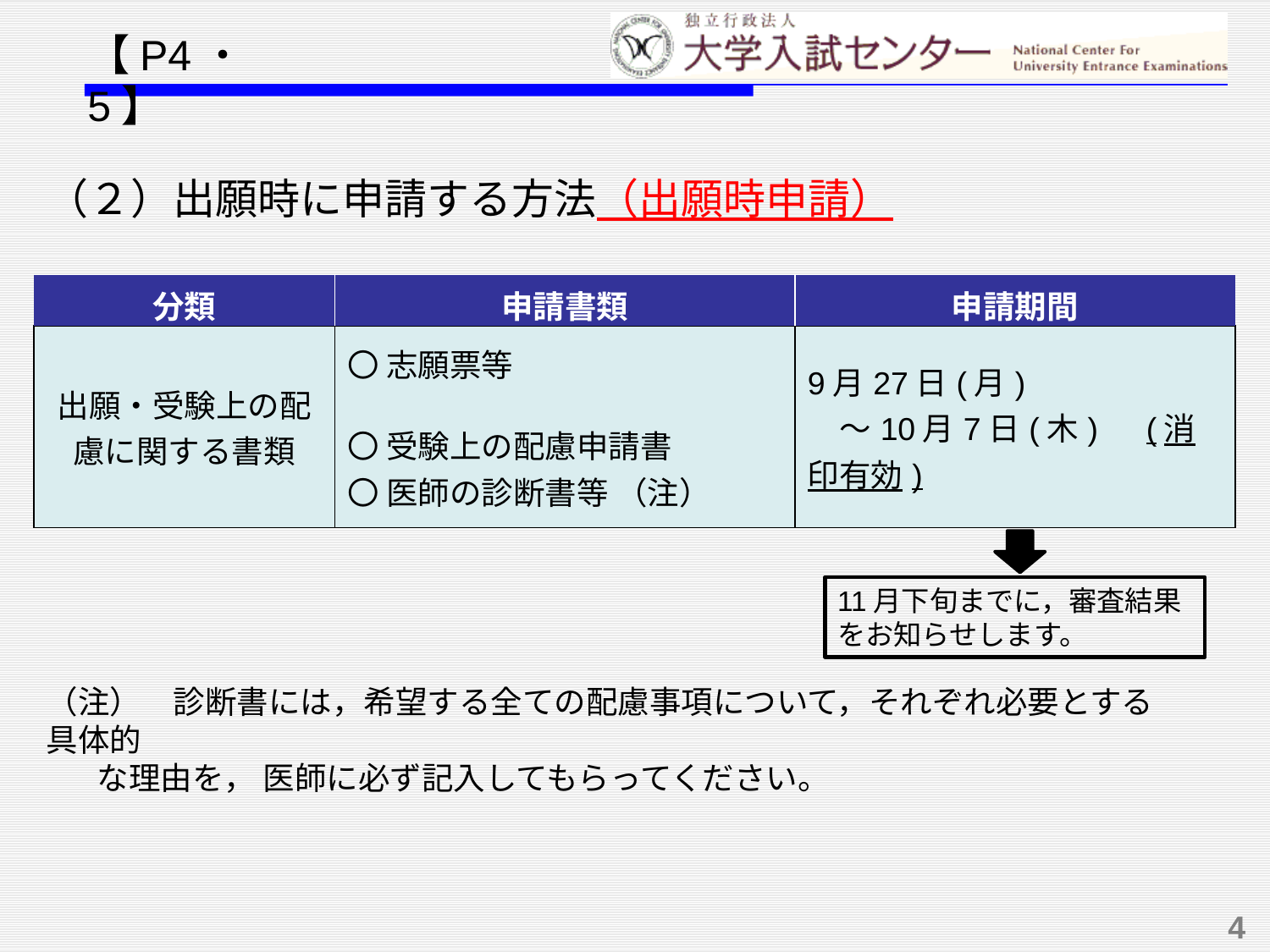

【P4・5】
（２）出願時に申請する方法（出願時申請）
| 分類 | 申請書類 | 申請期間 |
| --- | --- | --- |
| 出願・受験上の配慮に関する書類 | 〇 志願票等 〇 受験上の配慮申請書 〇 医師の診断書等 （注） | 9月27日(月) 　～10月7日(木)　(消印有効) |
| --- | --- | --- |

11月下旬までに，審査結果をお知らせします。
（注）　診断書には，希望する全ての配慮事項について，それぞれ必要とする具体的
      な理由を， 医師に必ず記入してもらってください。
4